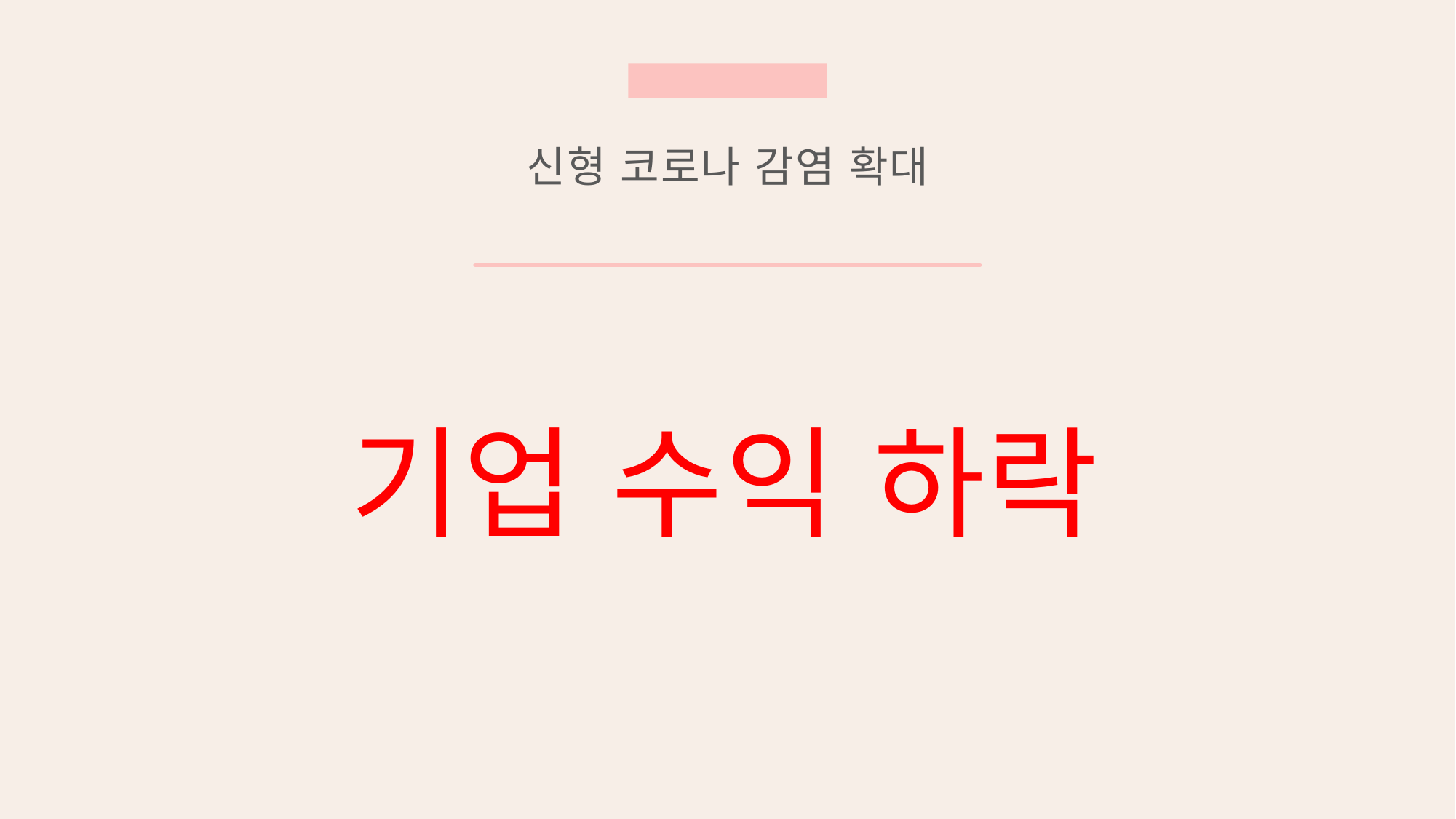

신형 코로나 감염 확대
기업 수익 하락